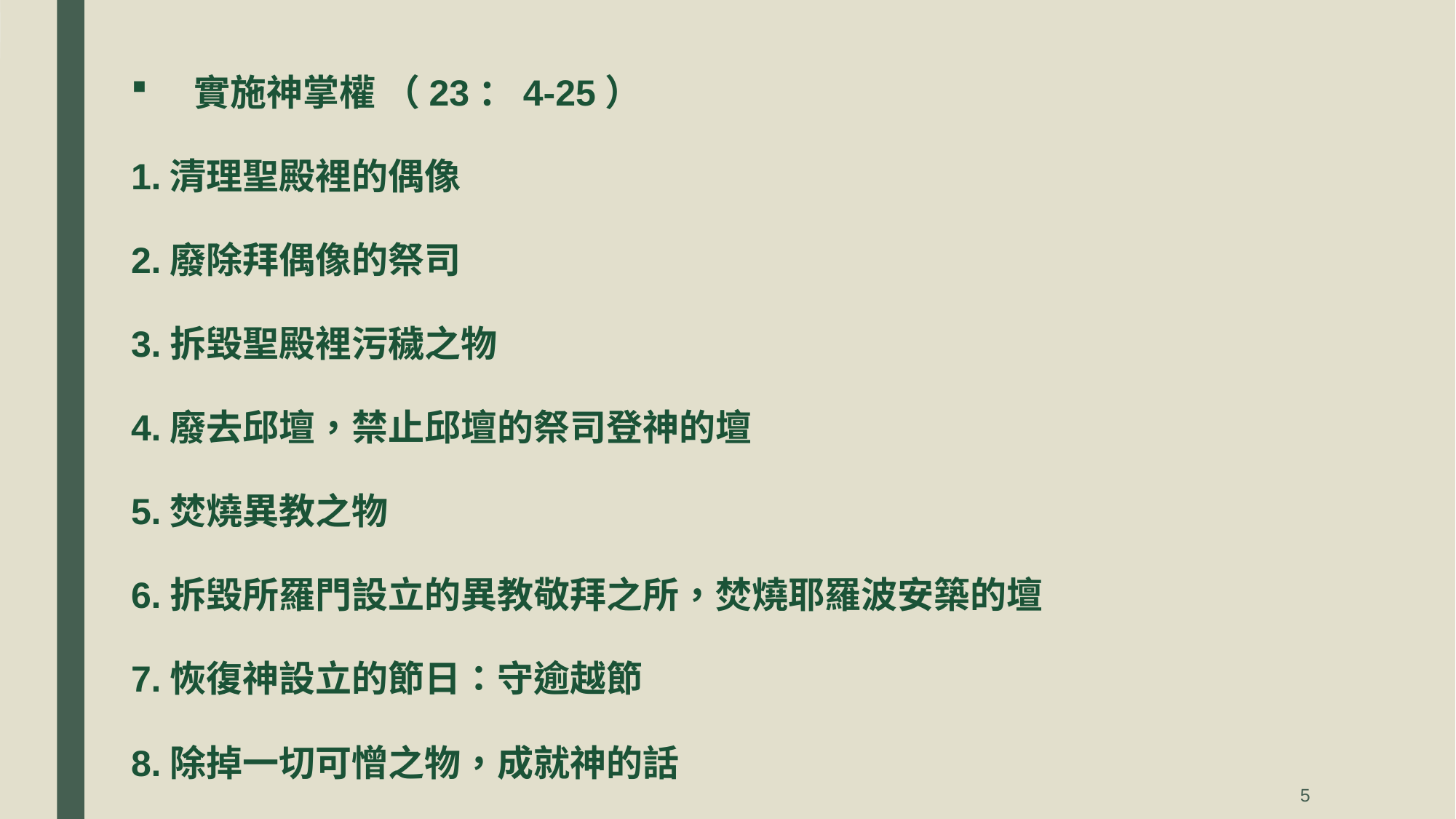

實施神掌權 （23：4-25）
1.清理聖殿裡的偶像
2.廢除拜偶像的祭司
3.拆毀聖殿裡污穢之物
4.廢去邱壇，禁止邱壇的祭司登神的壇
5.焚燒異教之物
6.拆毀所羅門設立的異教敬拜之所，焚燒耶羅波安築的壇
7.恢復神設立的節日：守逾越節
8.除掉一切可憎之物，成就神的話

5